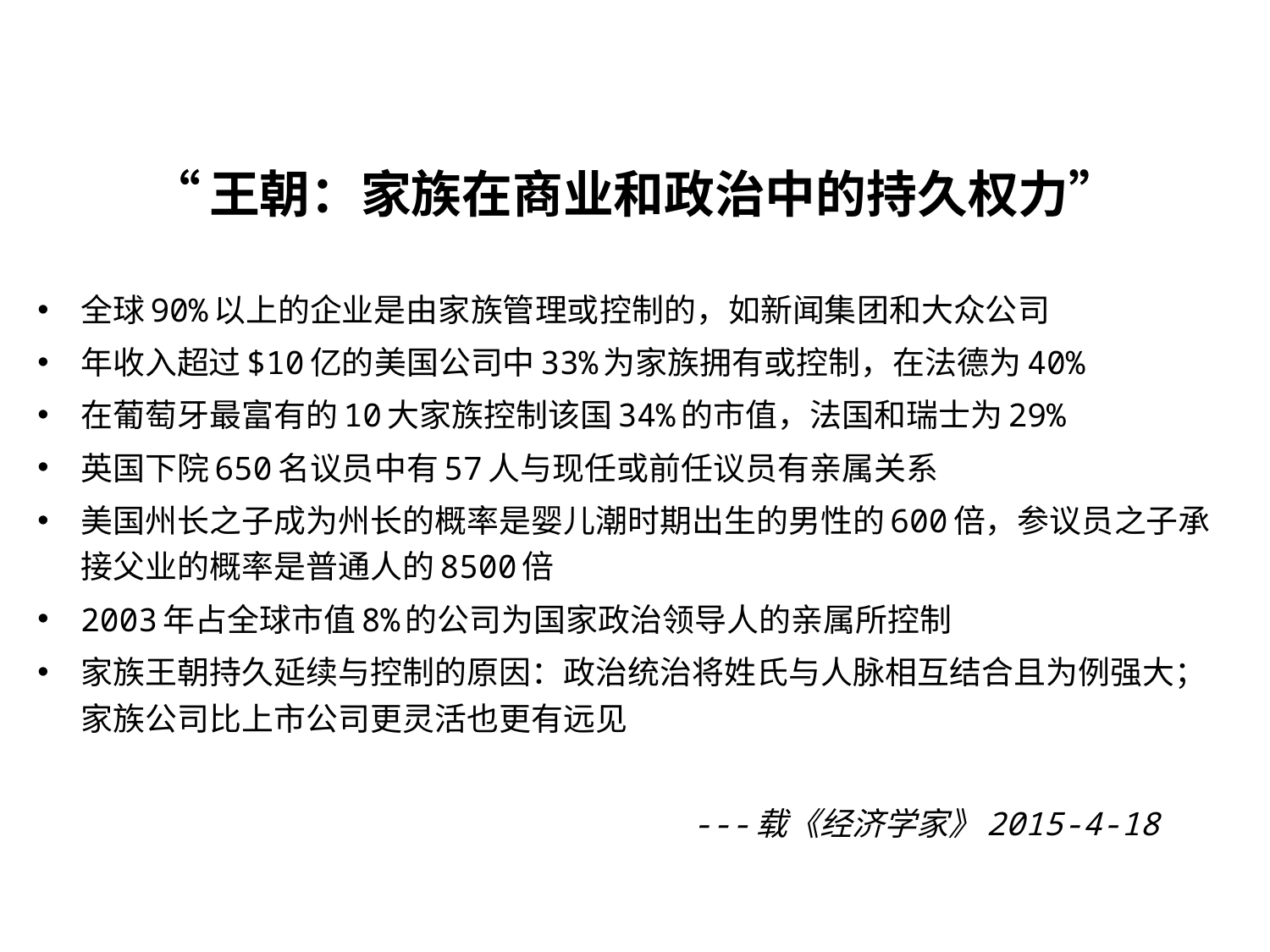

“王朝：家族在商业和政治中的持久权力”

全球90%以上的企业是由家族管理或控制的，如新闻集团和大众公司
年收入超过$10亿的美国公司中33%为家族拥有或控制，在法德为40%
在葡萄牙最富有的10大家族控制该国34%的市值，法国和瑞士为29%
英国下院650名议员中有57人与现任或前任议员有亲属关系
美国州长之子成为州长的概率是婴儿潮时期出生的男性的600倍，参议员之子承接父业的概率是普通人的8500倍
2003年占全球市值8%的公司为国家政治领导人的亲属所控制
家族王朝持久延续与控制的原因：政治统治将姓氏与人脉相互结合且为例强大；家族公司比上市公司更灵活也更有远见

                                  ---载《经济学家》2015-4-18
IWEP